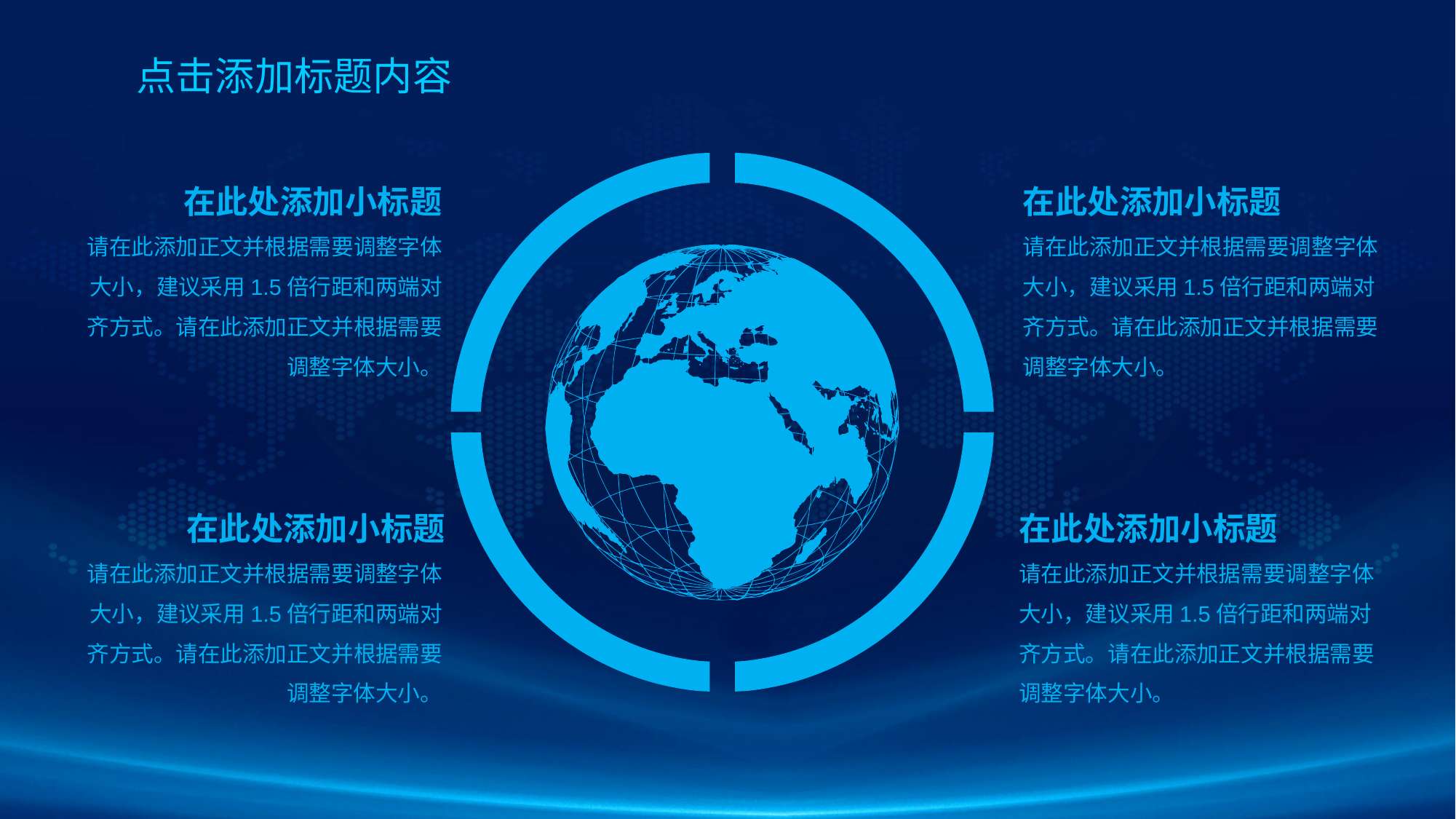

点击添加标题内容

在此处添加小标题
请在此添加正文并根据需要调整字体大小，建议采用1.5倍行距和两端对齐方式。请在此添加正文并根据需要调整字体大小。
在此处添加小标题
请在此添加正文并根据需要调整字体大小，建议采用1.5倍行距和两端对齐方式。请在此添加正文并根据需要调整字体大小。

在此处添加小标题
请在此添加正文并根据需要调整字体大小，建议采用1.5倍行距和两端对齐方式。请在此添加正文并根据需要调整字体大小。
在此处添加小标题
请在此添加正文并根据需要调整字体大小，建议采用1.5倍行距和两端对齐方式。请在此添加正文并根据需要调整字体大小。